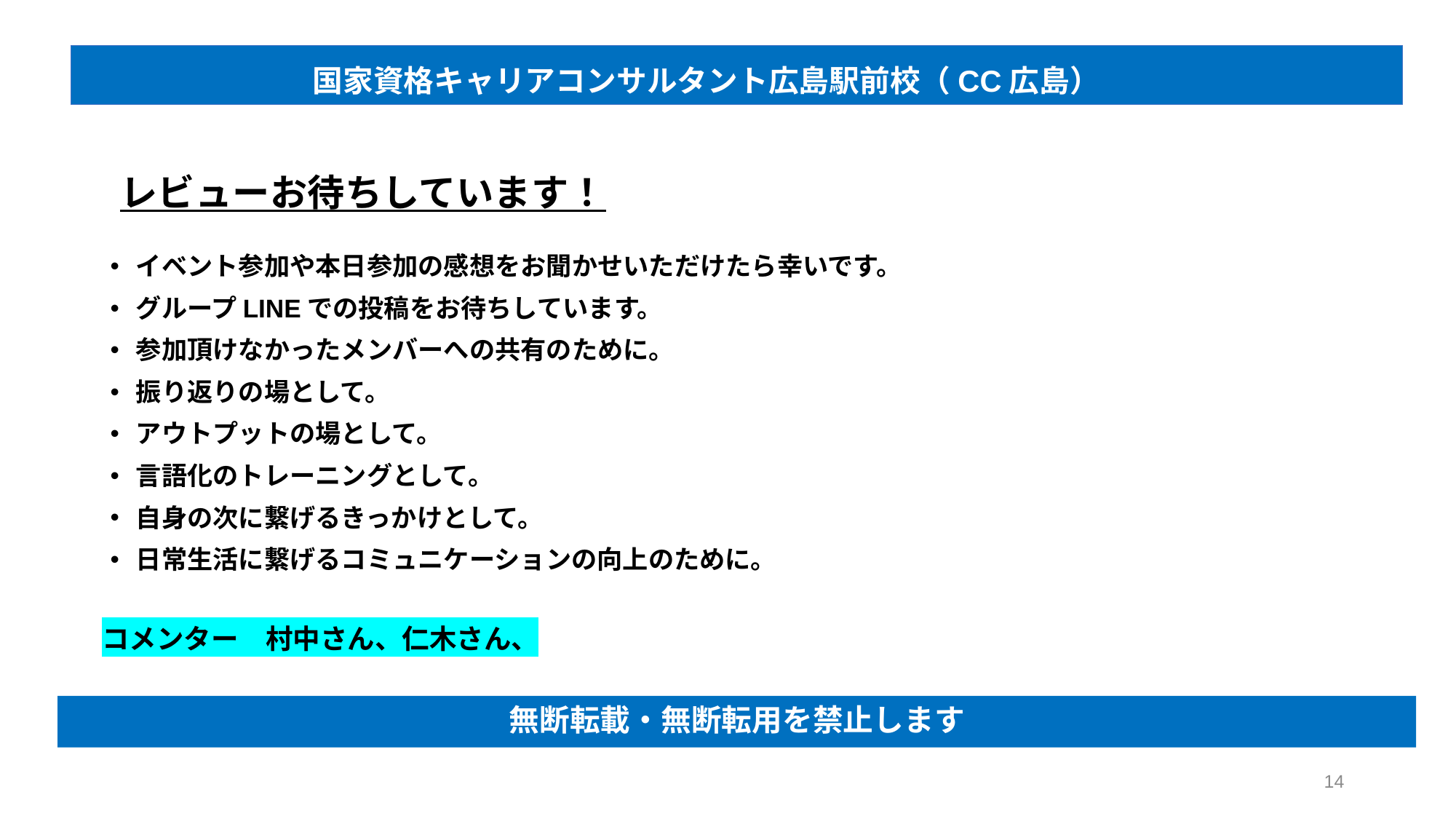

国家資格キャリアコンサルタント広島駅前校（CC広島）
# レビューお待ちしています！
イベント参加や本日参加の感想をお聞かせいただけたら幸いです。
グループLINEでの投稿をお待ちしています。
参加頂けなかったメンバーへの共有のために。
振り返りの場として。
アウトプットの場として。
言語化のトレーニングとして。
自身の次に繋げるきっかけとして。
日常生活に繋げるコミュニケーションの向上のために。

コメンター　村中さん、仁木さん、
無断転載・無断転用を禁止します
14